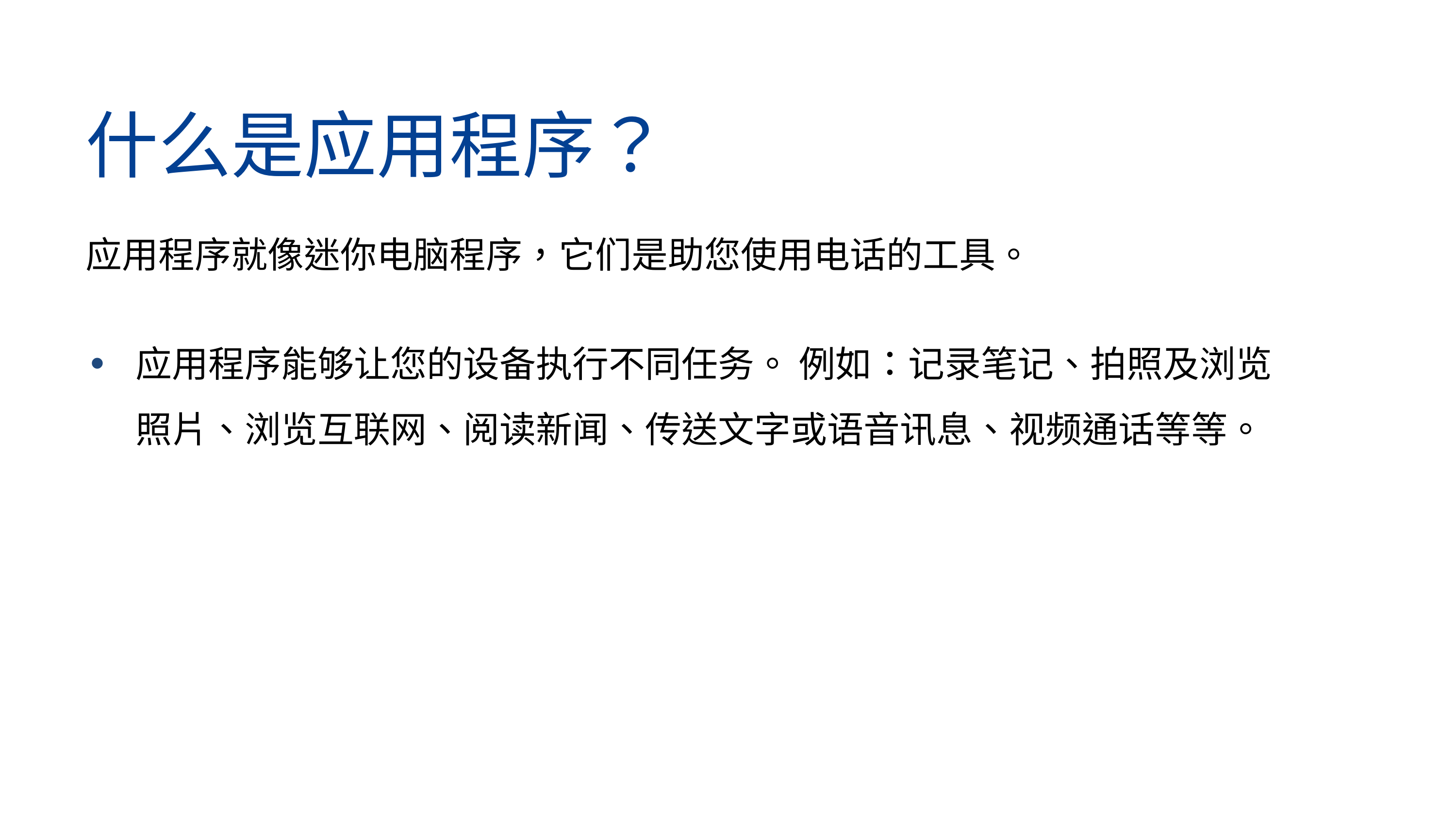

什么是应用程序？
应用程序就像迷你电脑程序，它们是助您使用电话的工具。
应用程序能够让您的设备执行不同任务。 例如：记录笔记、拍照及浏览照片、浏览互联网、阅读新闻、传送文字或语音讯息、视频通话等等。